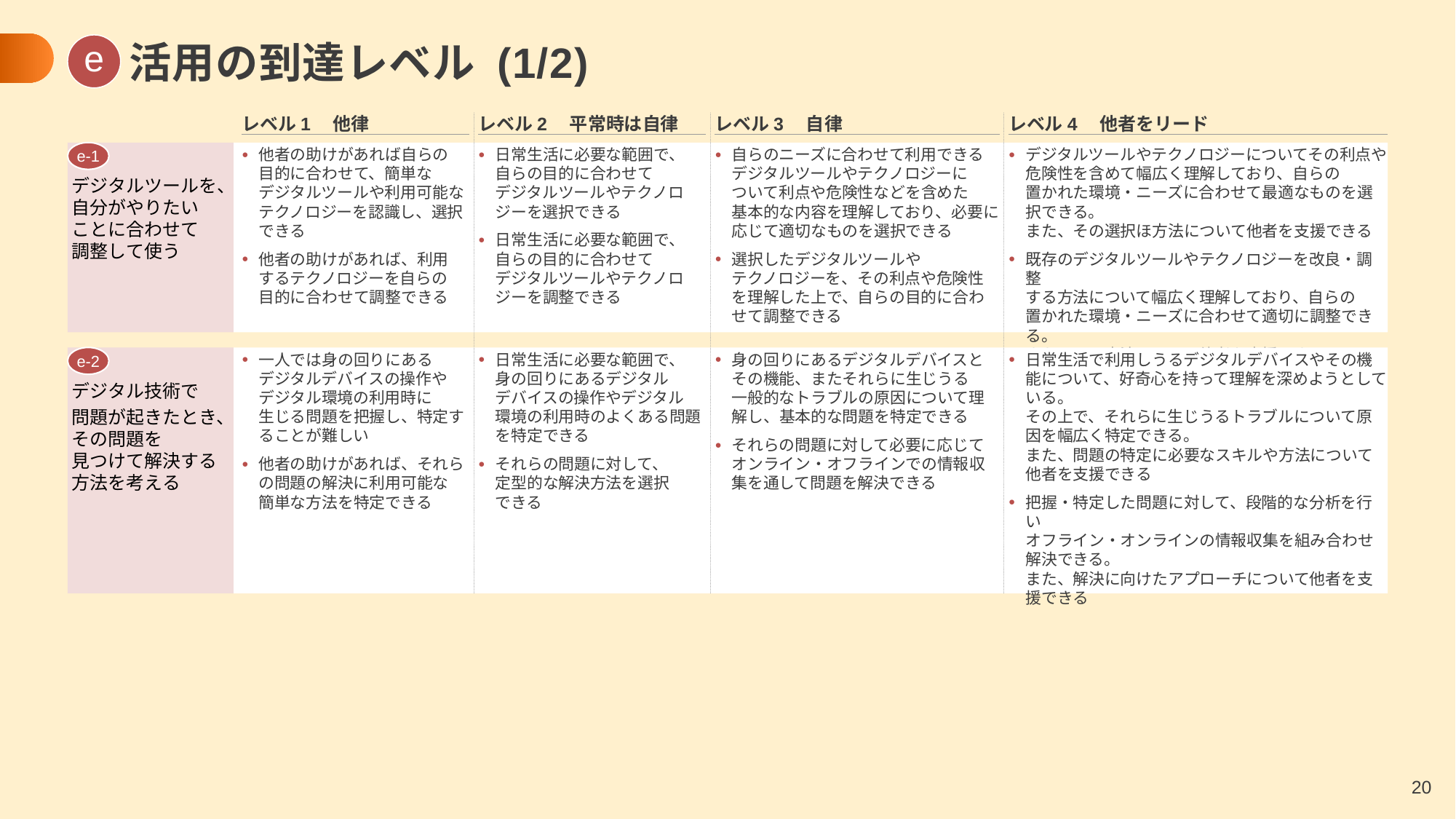

e
# 活用の到達レベル (1/2)
レベル1　他律
レベル2　平常時は自律
レベル3　自律
レベル4　他者をリード
デジタルツールを、自分がやりたい
ことに合わせて
調整して使う
e-1

他者の助けがあれば自らの
目的に合わせて、簡単な
デジタルツールや利用可能なテクノロジーを認識し、選択
できる
他者の助けがあれば、利用
するテクノロジーを自らの
目的に合わせて調整できる
日常生活に必要な範囲で、
自らの目的に合わせて
デジタルツールやテクノロジーを選択できる
日常生活に必要な範囲で、
自らの目的に合わせて
デジタルツールやテクノロジーを調整できる
自らのニーズに合わせて利用できる
デジタルツールやテクノロジーに
ついて利点や危険性などを含めた
基本的な内容を理解しており、必要に応じて適切なものを選択できる
選択したデジタルツールや
テクノロジーを、その利点や危険性を理解した上で、自らの目的に合わせて調整できる
デジタルツールやテクノロジーについてその利点や危険性を含めて幅広く理解しており、自らの
置かれた環境・ニーズに合わせて最適なものを選択できる。
また、その選択ほ方法について他者を支援できる
既存のデジタルツールやテクノロジーを改良・調整
する方法について幅広く理解しており、自らの
置かれた環境・ニーズに合わせて適切に調整できる。
また、その方法について他者を支援できる
デジタル技術で
問題が起きたとき、その問題を
見つけて解決する方法を考える
e-2

一人では身の回りにある
デジタルデバイスの操作や
デジタル環境の利用時に
生じる問題を把握し、特定することが難しい
他者の助けがあれば、それらの問題の解決に利用可能な
簡単な方法を特定できる
日常生活に必要な範囲で、
身の回りにあるデジタル
デバイスの操作やデジタル
環境の利用時のよくある問題を特定できる
それらの問題に対して、
定型的な解決方法を選択
できる
身の回りにあるデジタルデバイスと
その機能、またそれらに生じうる
一般的なトラブルの原因について理解し、基本的な問題を特定できる
それらの問題に対して必要に応じて
オンライン・オフラインでの情報収集を通して問題を解決できる
日常生活で利用しうるデジタルデバイスやその機能について、好奇心を持って理解を深めようとして
いる。
その上で、それらに生じうるトラブルについて原因を幅広く特定できる。
また、問題の特定に必要なスキルや方法について
他者を支援できる
把握・特定した問題に対して、段階的な分析を行い
オフライン・オンラインの情報収集を組み合わせ解決できる。
また、解決に向けたアプローチについて他者を支援できる